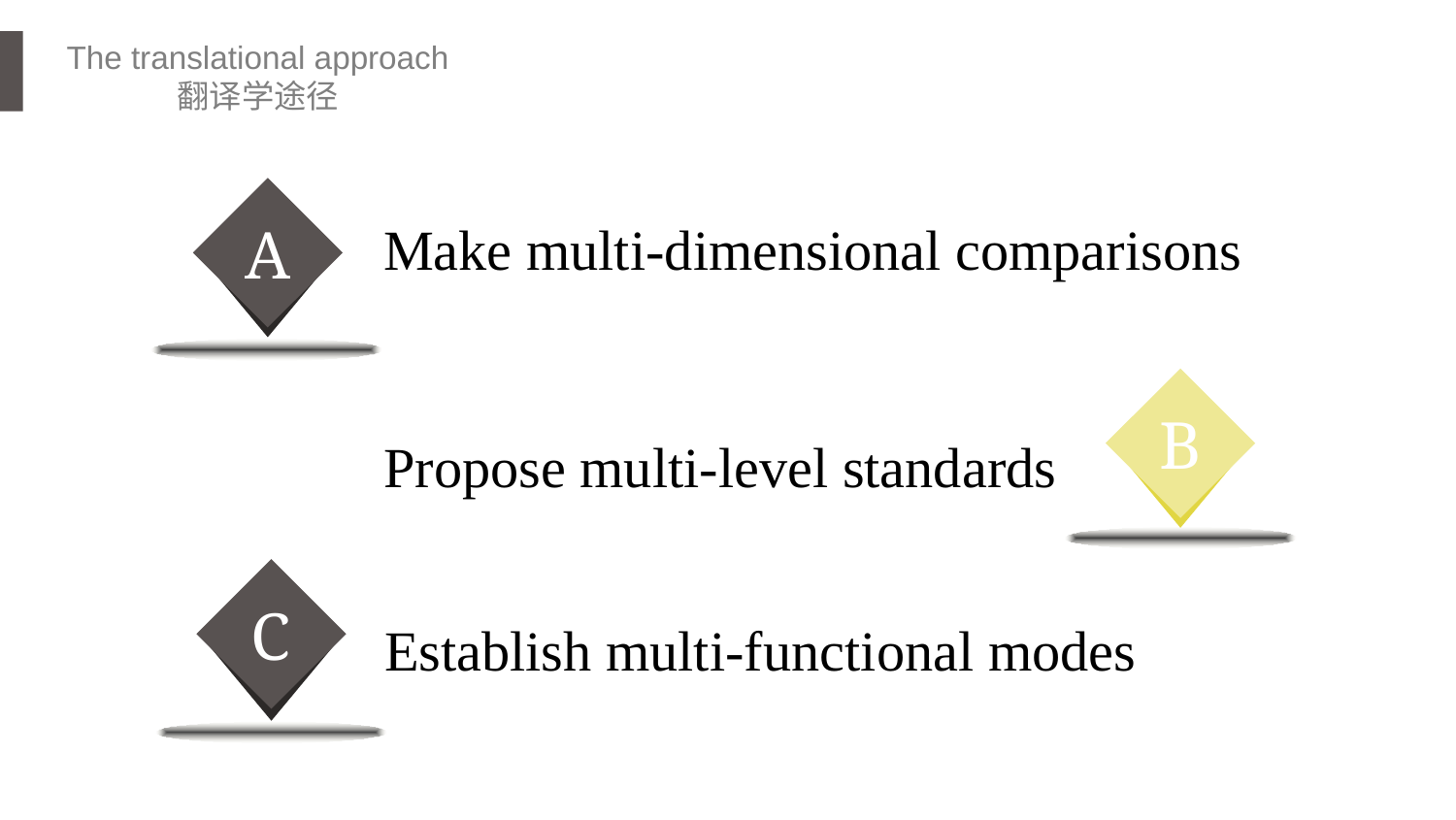

The translational approach
翻译学途径
A

Make multi-dimensional comparisons

B

Propose multi-level standards

C

Establish multi-functional modes